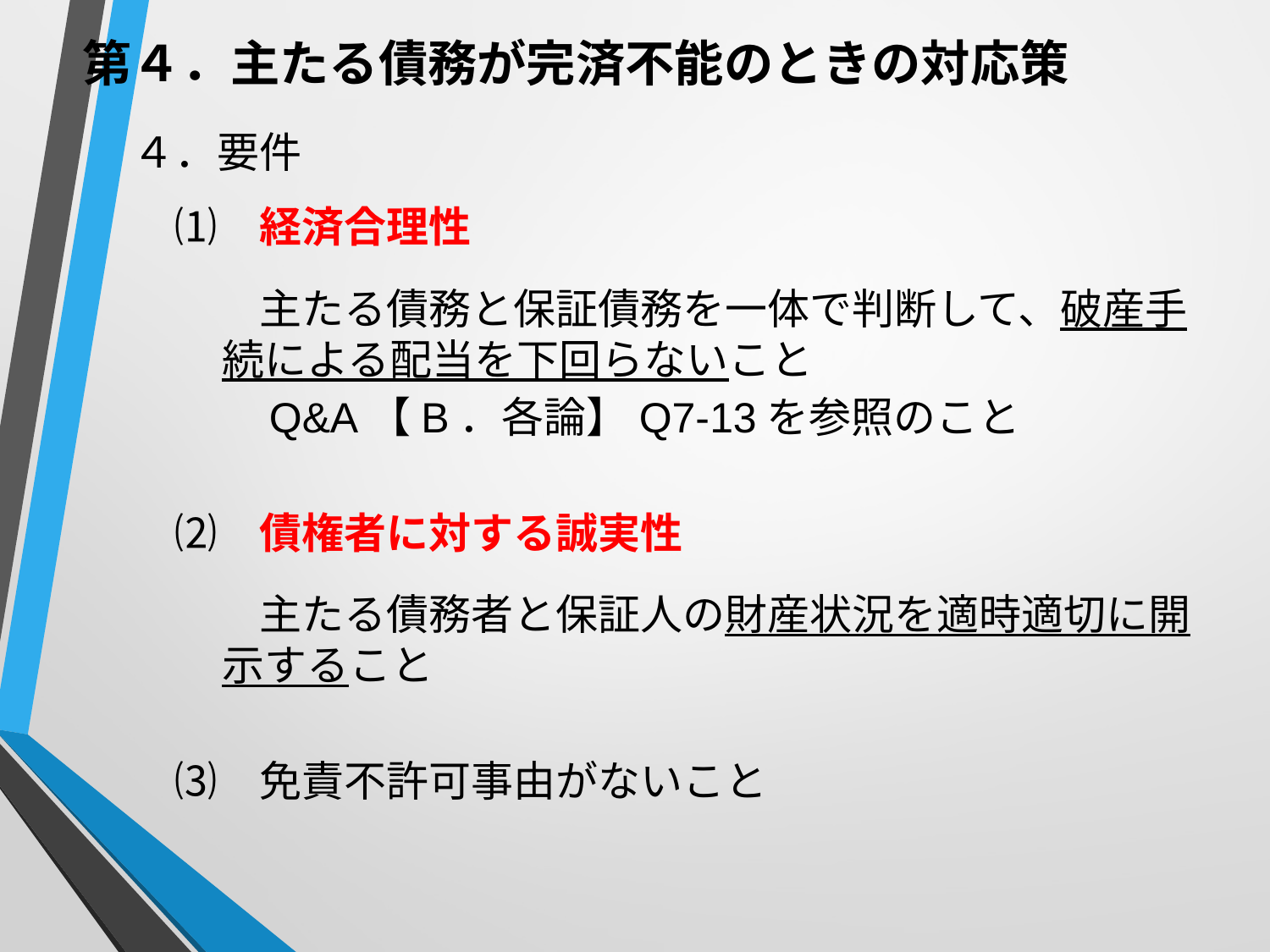

第４．主たる債務が完済不能のときの対応策

　　４．要件

　　　⑴　経済合理性

　　　　　主たる債務と保証債務を一体で判断して、破産手続による配当を下回らないこと
　　　　　Q&A【B．各論】Q7-13を参照のこと

　　　⑵　債権者に対する誠実性

　　　　　主たる債務者と保証人の財産状況を適時適切に開示すること

　　　⑶　免責不許可事由がないこと